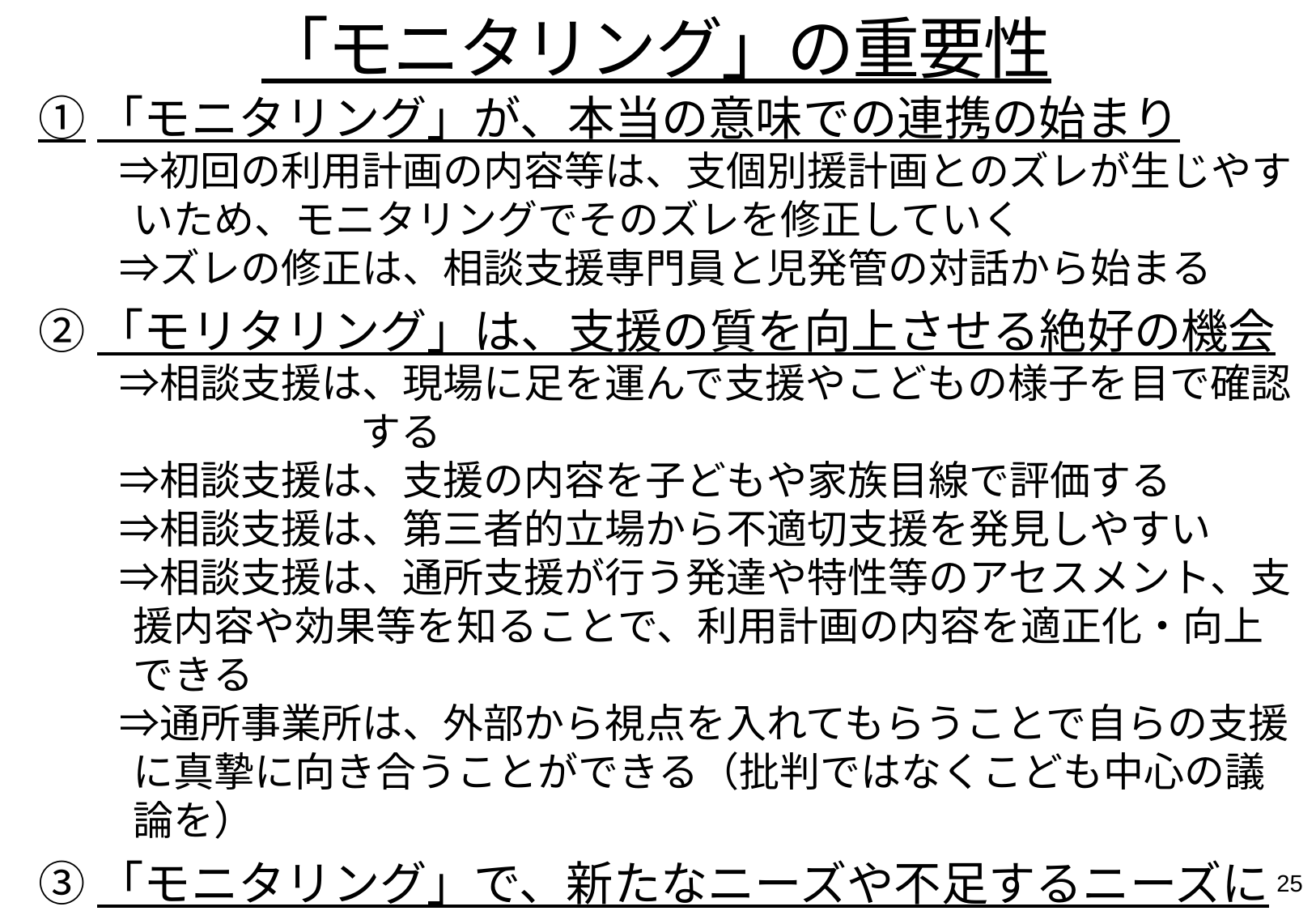

「モニタリング」の重要性
①「モニタリング」が、本当の意味での連携の始まり
　　⇒初回の利用計画の内容等は、支個別援計画とのズレが生じやすいため、モニタリングでそのズレを修正していく
　　⇒ズレの修正は、相談支援専門員と児発管の対話から始まる
②「モリタリング」は、支援の質を向上させる絶好の機会
　　⇒相談支援は、現場に足を運んで支援やこどもの様子を目で確認する
　　⇒相談支援は、支援の内容を子どもや家族目線で評価する
　　⇒相談支援は、第三者的立場から不適切支援を発見しやすい
　　⇒相談支援は、通所支援が行う発達や特性等のアセスメント、支援内容や効果等を知ることで、利用計画の内容を適正化・向上できる
　　⇒通所事業所は、外部から視点を入れてもらうことで自らの支援に真摯に向き合うことができる（批判ではなくこども中心の議論を）
③「モニタリング」で、新たなニーズや不足するニーズに気づく
　　⇒相談支援、発達支援それぞれの立場で、子どもや家族の状態や状況の変化、それに伴うニーズ変化に気づくことができ、共有できる
　　⇒新たなニーズや不足するニーズは、質の向上の機会となる
25